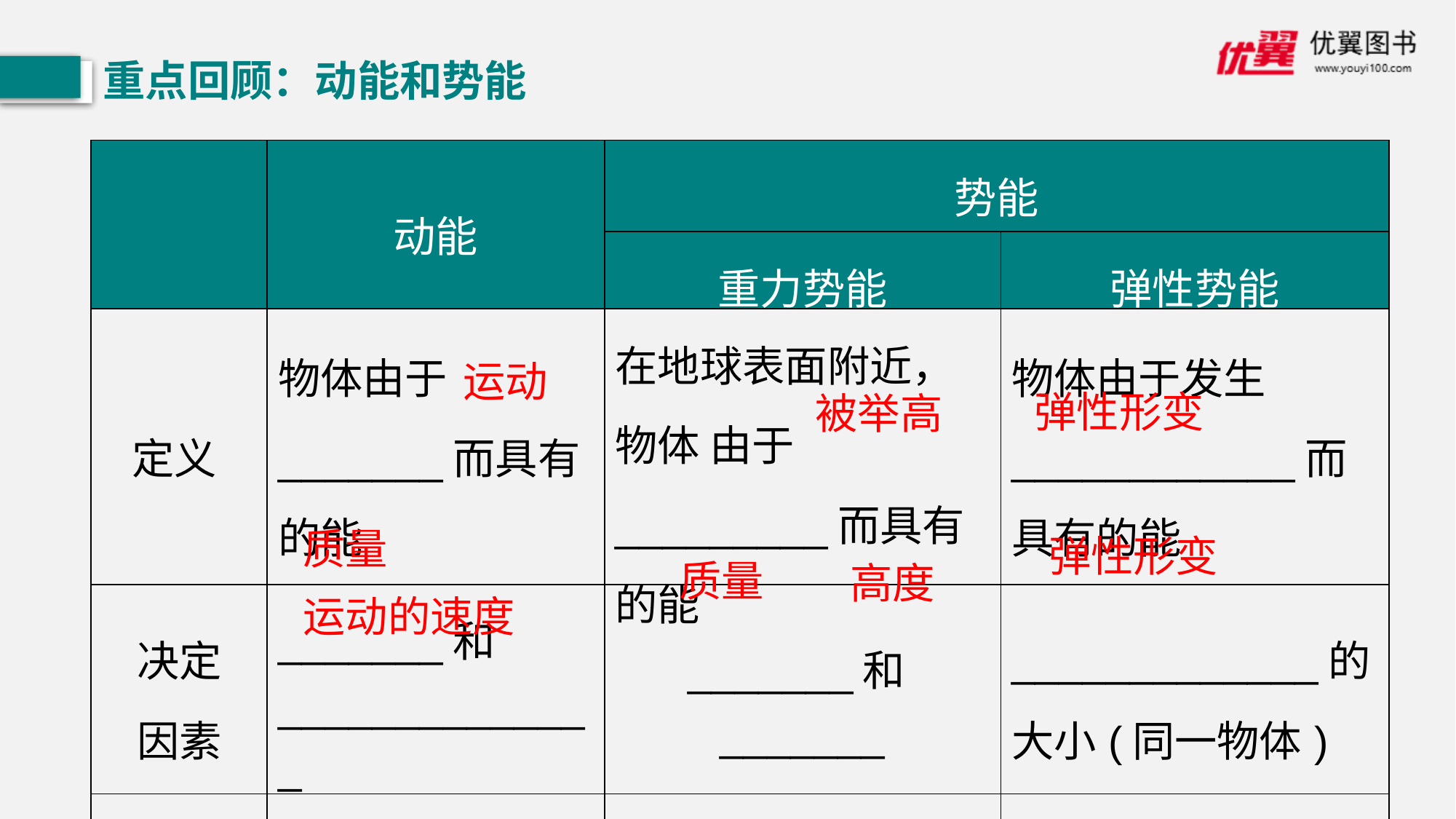

重点回顾：动能和势能

|  | 动能 | 势能 |  |
| --- | --- | --- | --- |
|  |  | 重力势能 | 弹性势能 |
| 定义 | 物体由于\_\_\_\_\_\_\_而具有的能 | 在地球表面附近，物体 由于\_\_\_\_\_\_\_\_\_而具有的能 | 物体由于发生\_\_\_\_\_\_\_\_\_\_\_\_而具有的能 |
| 决定 因素 | \_\_\_\_\_\_\_和\_\_\_\_\_\_\_\_\_\_\_\_\_\_ | \_\_\_\_\_\_\_和\_\_\_\_\_\_\_ | \_\_\_\_\_\_\_\_\_\_\_\_\_的大小(同一物体) |
| 存在 标志 | 正在运动的物体 | 位于高处的物体 | 发生弹性形变的物体 |
运动
弹性形变
被举高
质量
弹性形变
质量
高度
运动的速度